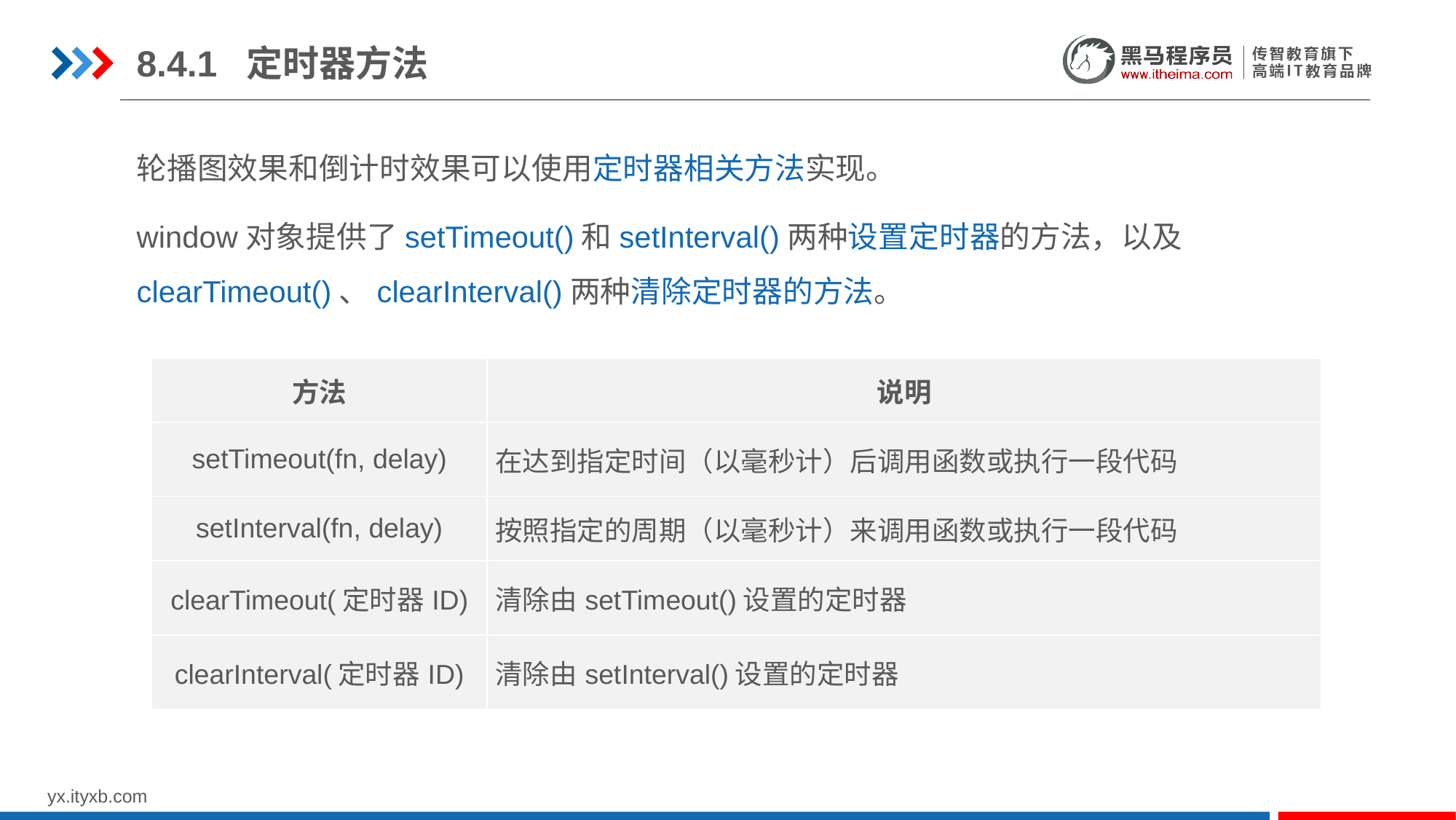

8.4.1  定时器方法
轮播图效果和倒计时效果可以使用定时器相关方法实现。

window对象提供了setTimeout()和setInterval()两种设置定时器的方法，以及clearTimeout()、clearInterval()两种清除定时器的方法。
| 方法 | 说明 |
| --- | --- |
| setTimeout(fn, delay) | 在达到指定时间（以毫秒计）后调用函数或执行一段代码 |
| setInterval(fn, delay) | 按照指定的周期（以毫秒计）来调用函数或执行一段代码 |
| clearTimeout(定时器ID) | 清除由setTimeout()设置的定时器 |
| clearInterval(定时器ID) | 清除由setInterval()设置的定时器 |